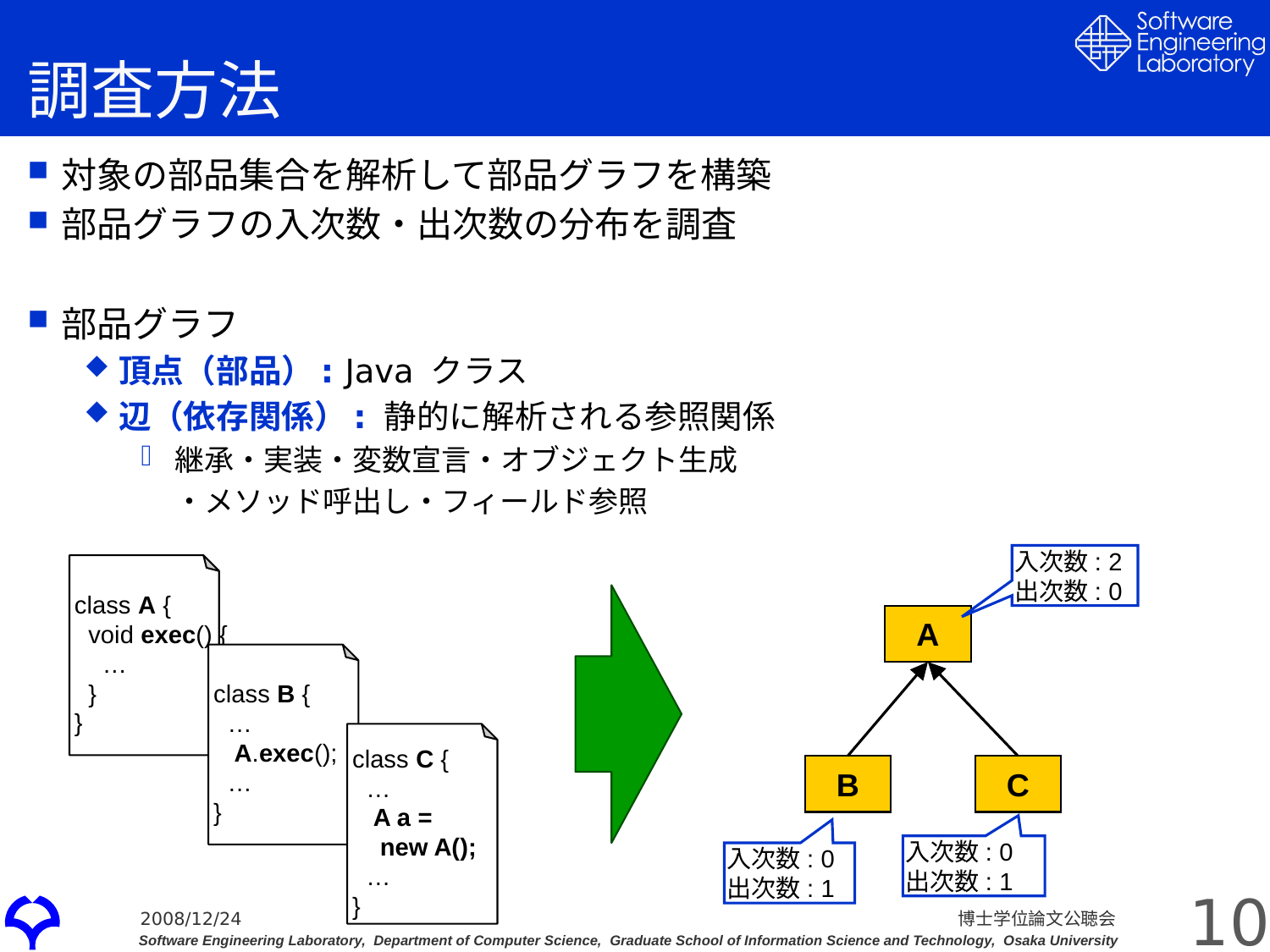

# 調査方法
対象の部品集合を解析して部品グラフを構築
部品グラフの入次数・出次数の分布を調査

部品グラフ
頂点（部品）: Java クラス
辺（依存関係）: 静的に解析される参照関係
継承・実装・変数宣言・オブジェクト生成
	・メソッド呼出し・フィールド参照
入次数: 2
出次数: 0
class A {
  void exec() {
    …
  }
}

A
class B {
  …
   A.exec();
  …
}
class C {
  …
   A a =
    new A();
  …
}
B
C
入次数: 0
出次数: 1
入次数: 0
出次数: 1
10
博士学位論文公聴会
2008/12/24